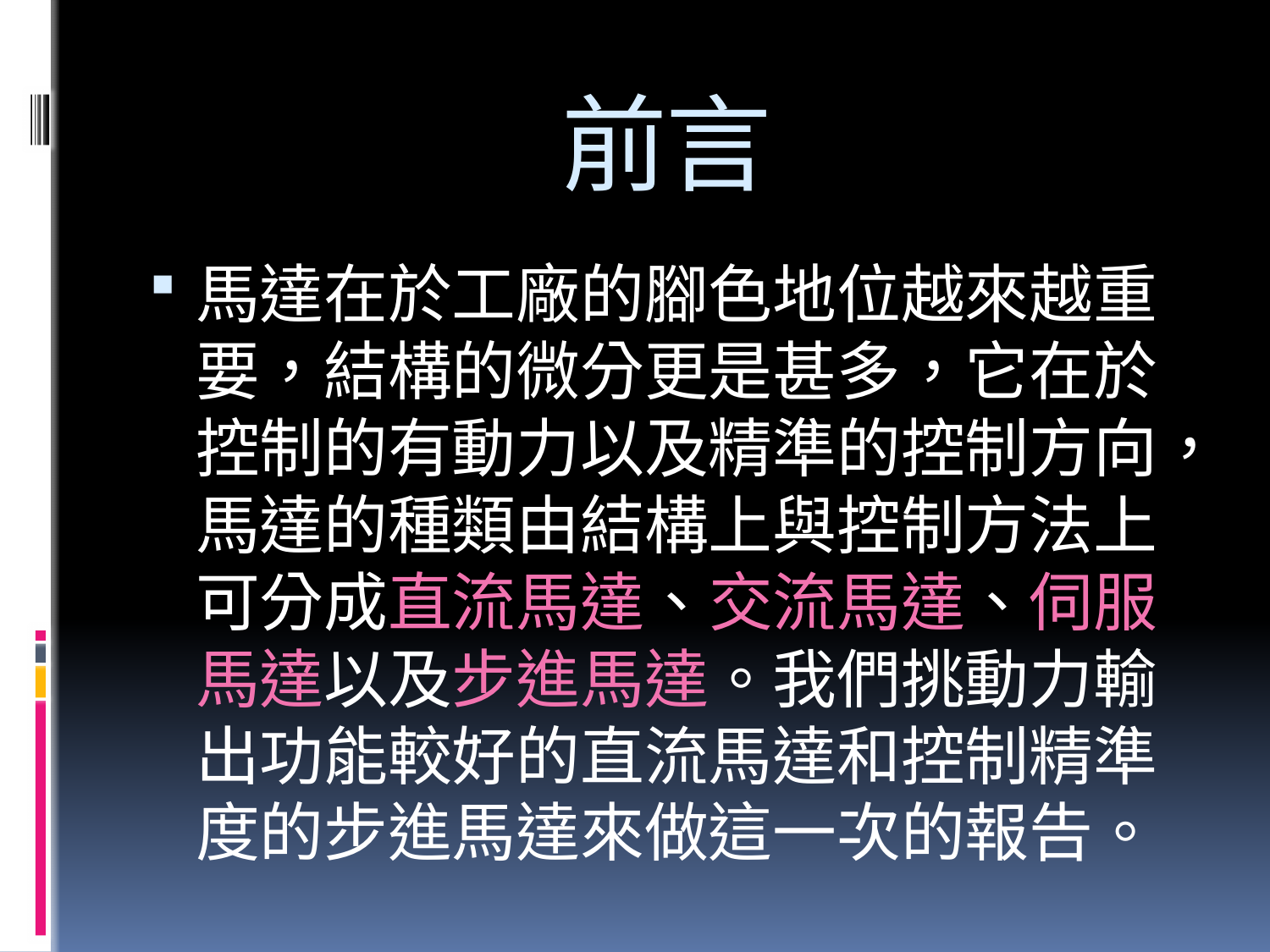

# 前言
馬達在於工廠的腳色地位越來越重要，結構的微分更是甚多，它在於控制的有動力以及精準的控制方向，馬達的種類由結構上與控制方法上可分成直流馬達、交流馬達、伺服馬達以及步進馬達。我們挑動力輸出功能較好的直流馬達和控制精準度的步進馬達來做這一次的報告。